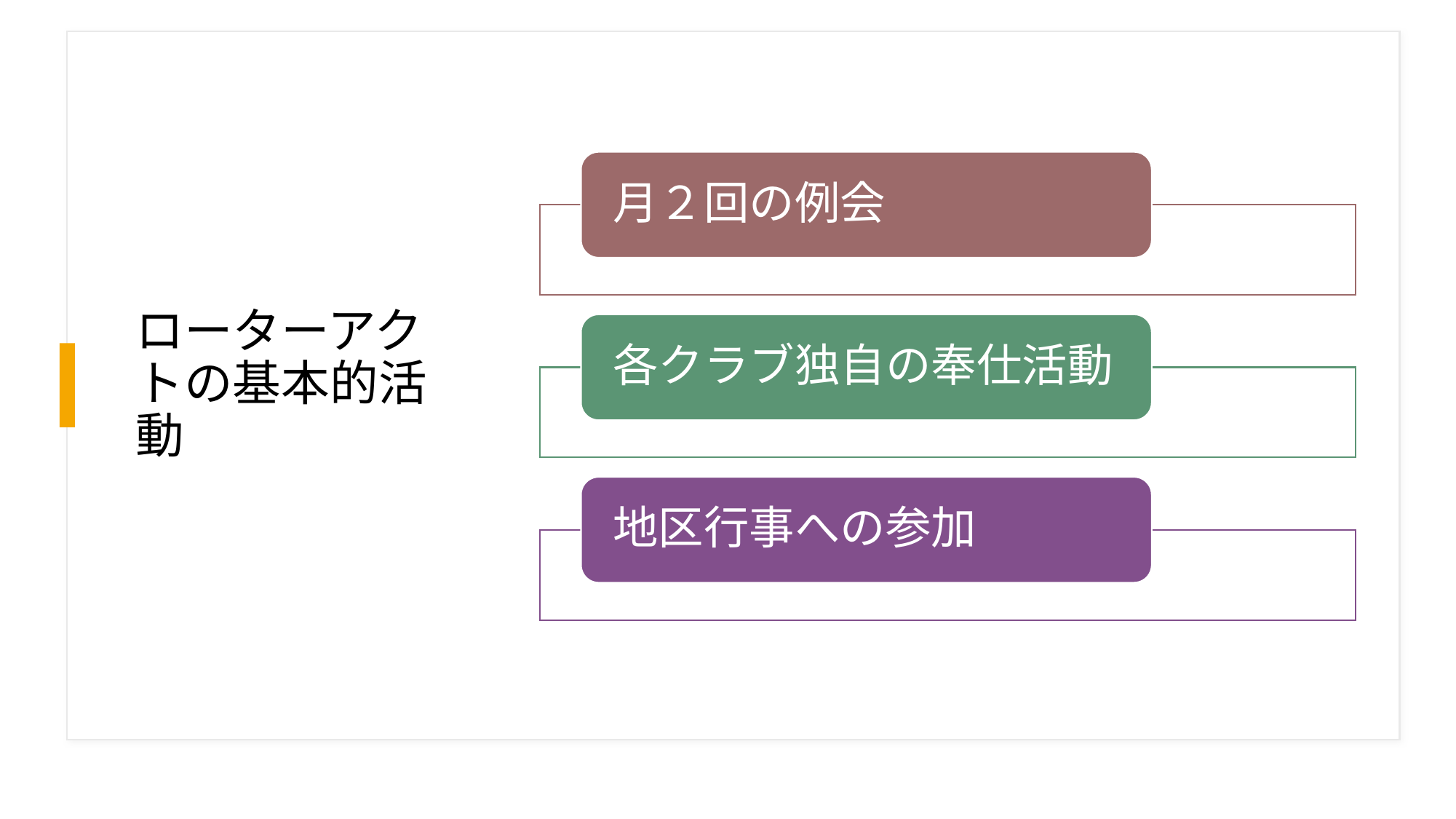

# ローターアクトの基本的活動
月２回の例会
各クラブ独自の奉仕活動
地区行事への参加